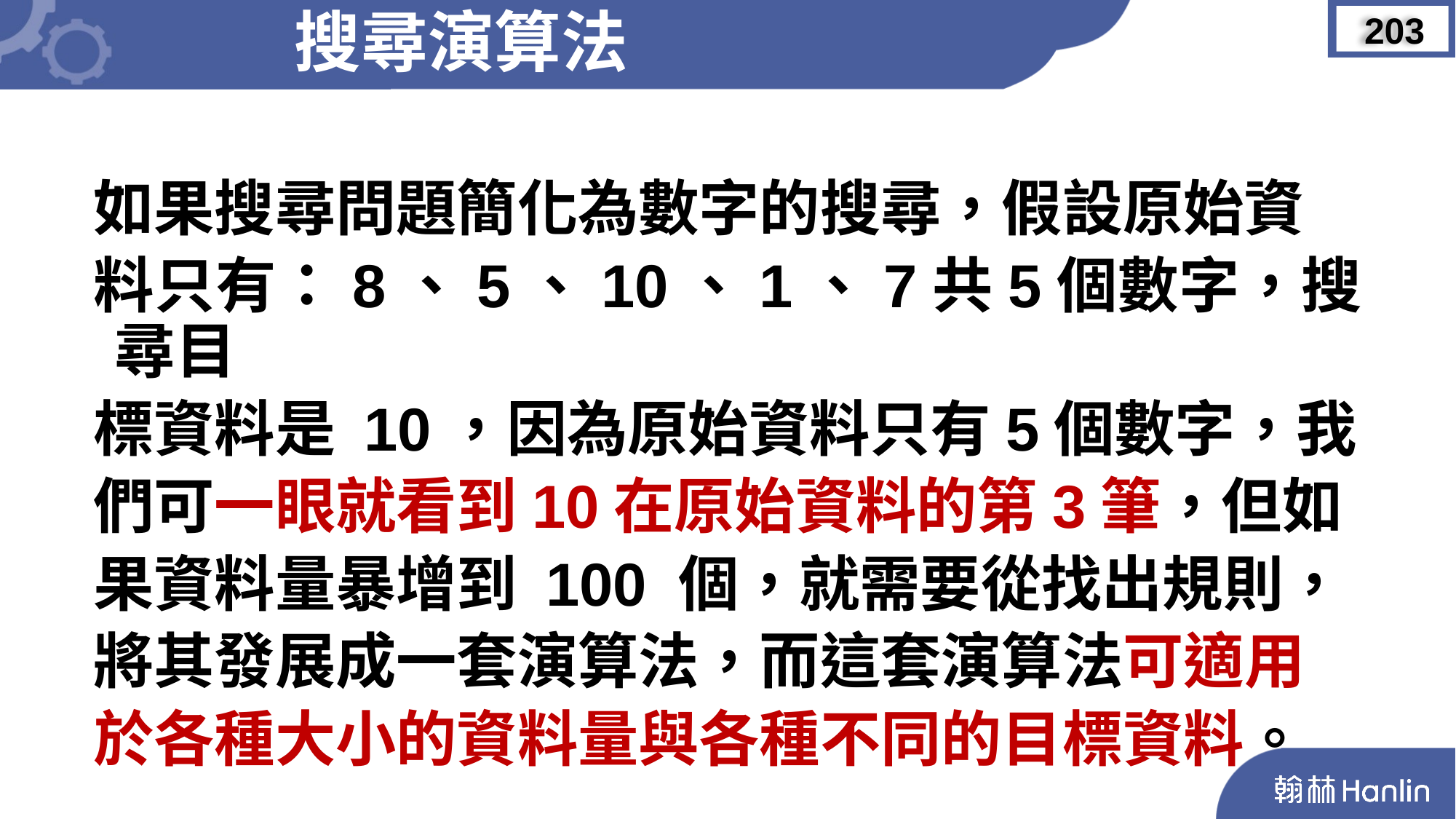

搜尋演算法
203

如果搜尋問題簡化為數字的搜尋，假設原始資
料只有：8、5、10、1、7共5個數字，搜尋目
標資料是 10，因為原始資料只有5個數字，我
們可一眼就看到10在原始資料的第3筆，但如
果資料量暴增到 100 個，就需要從找出規則，
將其發展成一套演算法，而這套演算法可適用
於各種大小的資料量與各種不同的目標資料。